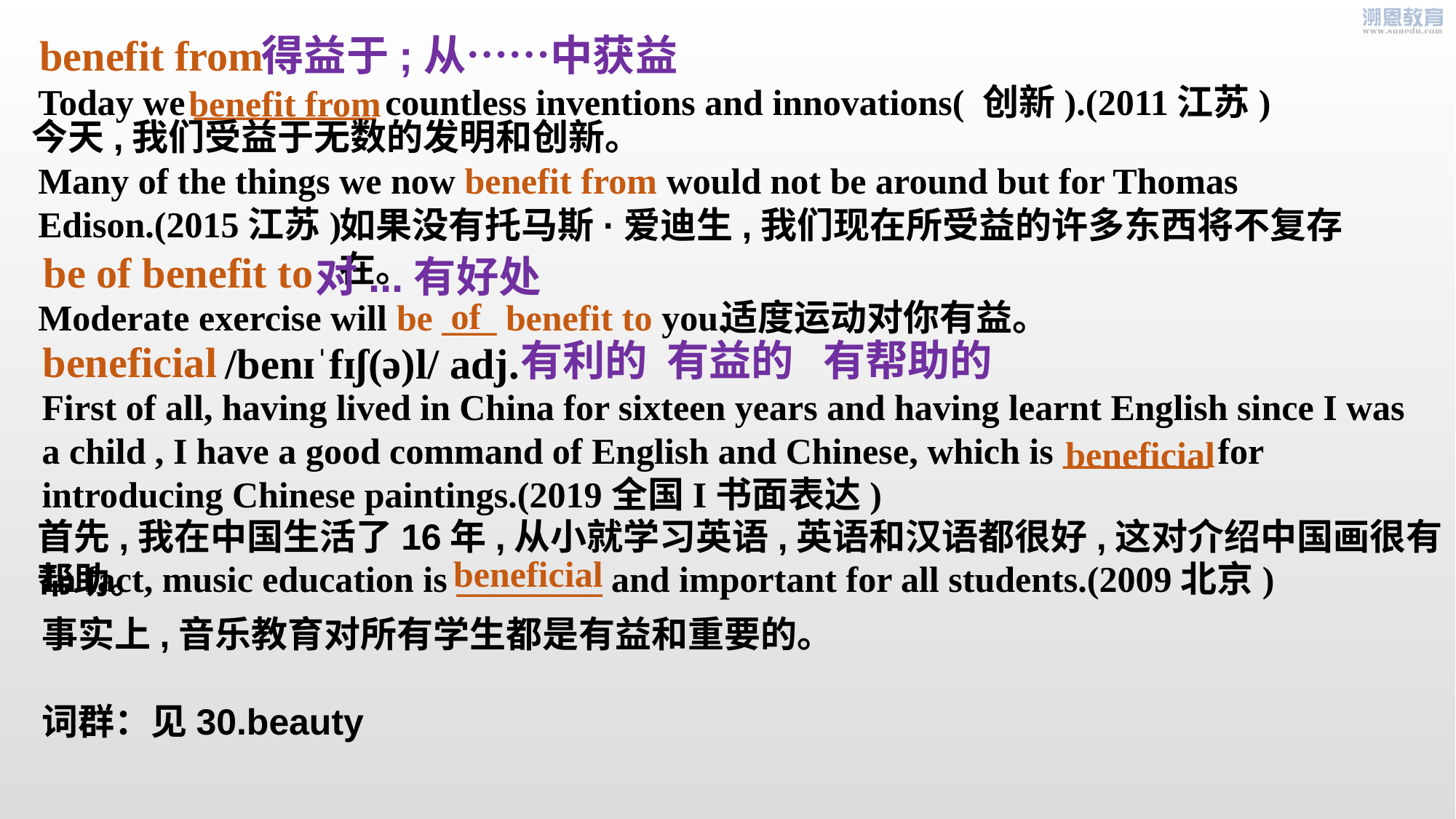

benefit from
得益于;从……中获益
Today we __________ countless inventions and innovations( 创新).(2011江苏)
benefit from
今天,我们受益于无数的发明和创新。
Many of the things we now benefit from would not be around but for Thomas Edison.(2015江苏)
如果没有托马斯·爱迪生,我们现在所受益的许多东西将不复存在。
be of benefit to
对...有好处
of
适度运动对你有益。
Moderate exercise will be ___ benefit to you.
有利的  有益的   有帮助的
beneficial
/benɪˈfɪʃ(ə)l/ adj.
First of all, having lived in China for sixteen years and having learnt English since I was a child , I have a good command of English and Chinese, which is ________ for introducing Chinese paintings.(2019全国I书面表达)
beneficial
首先,我在中国生活了16年,从小就学习英语,英语和汉语都很好,这对介绍中国画很有帮助。
beneficial
In fact, music education is ________ and important for all students.(2009北京)
事实上,音乐教育对所有学生都是有益和重要的。

词群：见30.beauty